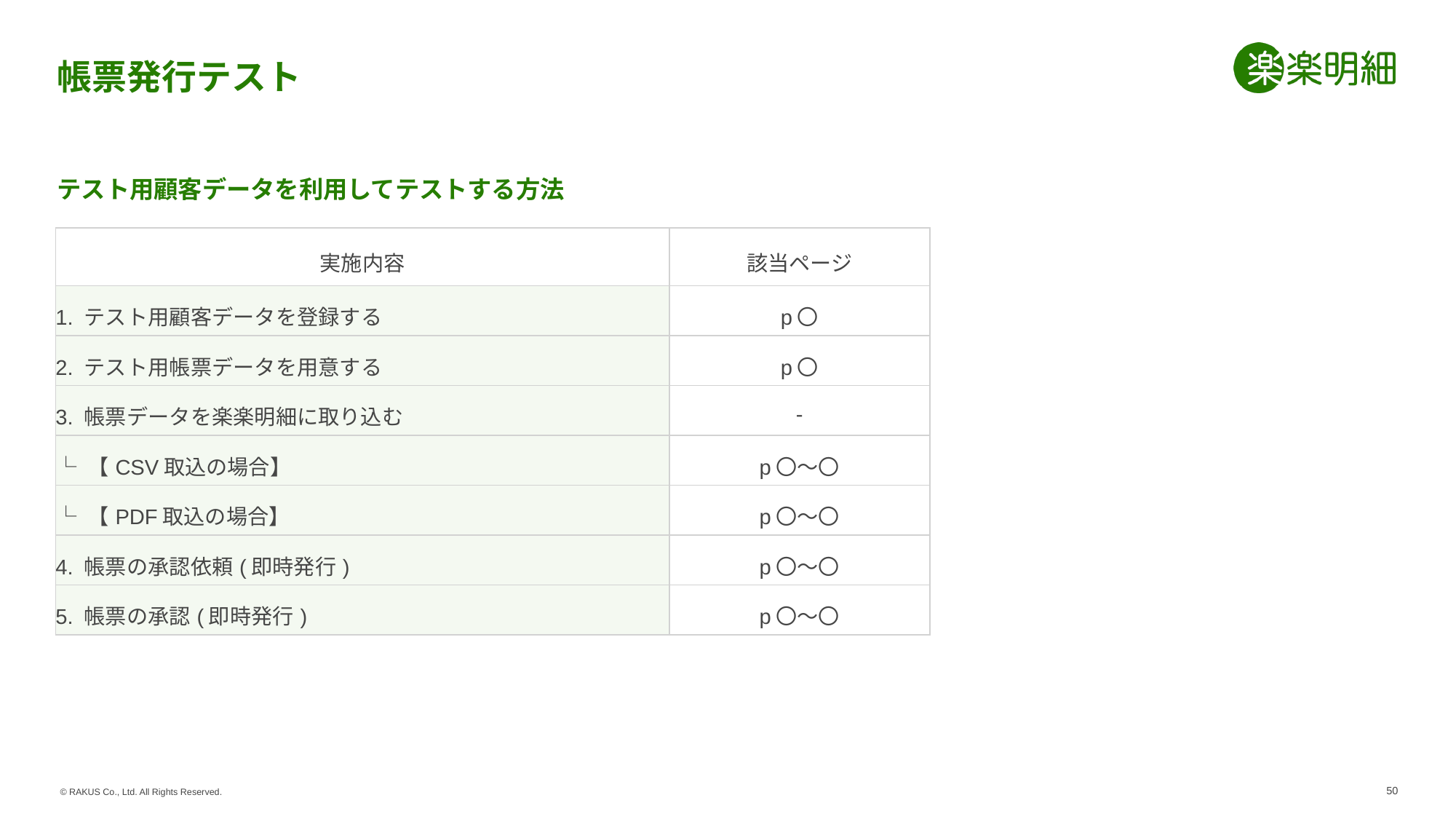

# 帳票発行テスト
テスト用顧客データを利用してテストする方法
| 実施内容 | 該当ページ |
| --- | --- |
| 1. テスト用顧客データを登録する | p〇 |
| 2. テスト用帳票データを用意する | p〇 |
| 3. 帳票データを楽楽明細に取り込む | - |
| └ 【CSV取込の場合】 | p〇～〇 |
| └ 【PDF取込の場合】 | p〇～〇 |
| 4. 帳票の承認依頼(即時発行) | p〇～〇 |
| 5. 帳票の承認(即時発行) | p〇～〇 |
50